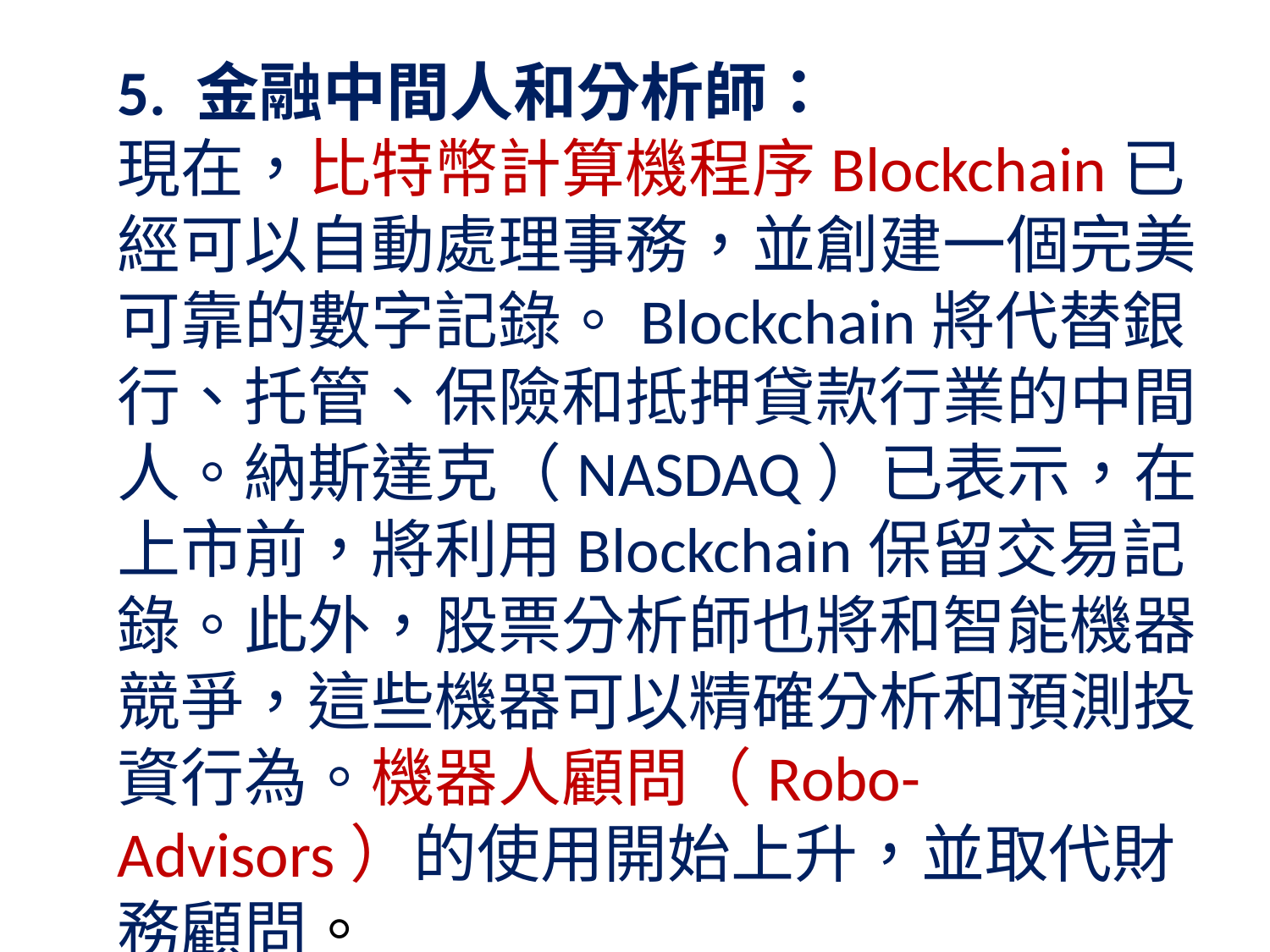

5. 金融中間人和分析師：
現在，比特幣計算機程序Blockchain已經可以自動處理事務，並創建一個完美可靠的數字記錄。Blockchain將代替銀行、托管、保險和抵押貸款行業的中間人。納斯達克（NASDAQ）已表示，在上市前，將利用Blockchain保留交易記錄。此外，股票分析師也將和智能機器競爭，這些機器可以精確分析和預測投資行為。機器人顧問（Robo-Advisors）的使用開始上升，並取代財務顧問。